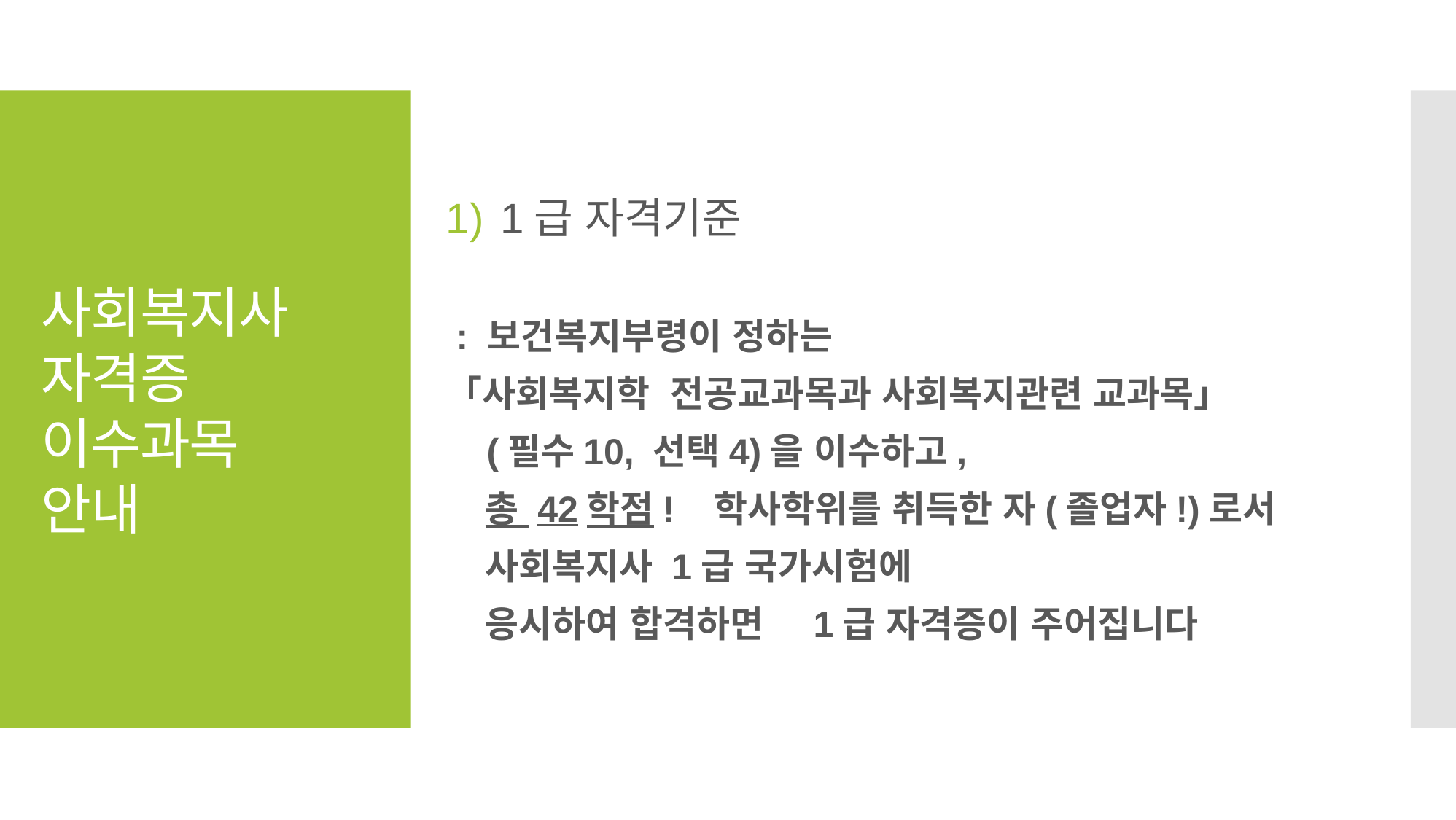

# 사회복지사 자격증 이수과목 안내
1급 자격기준

 : 보건복지부령이 정하는
「사회복지학  전공교과목과 사회복지관련 교과목」
    (필수10, 선택4)을 이수하고,
   총 42학점!   학사학위를 취득한 자(졸업자!)로서
   사회복지사 1급 국가시험에
   응시하여 합격하면    1급 자격증이 주어집니다